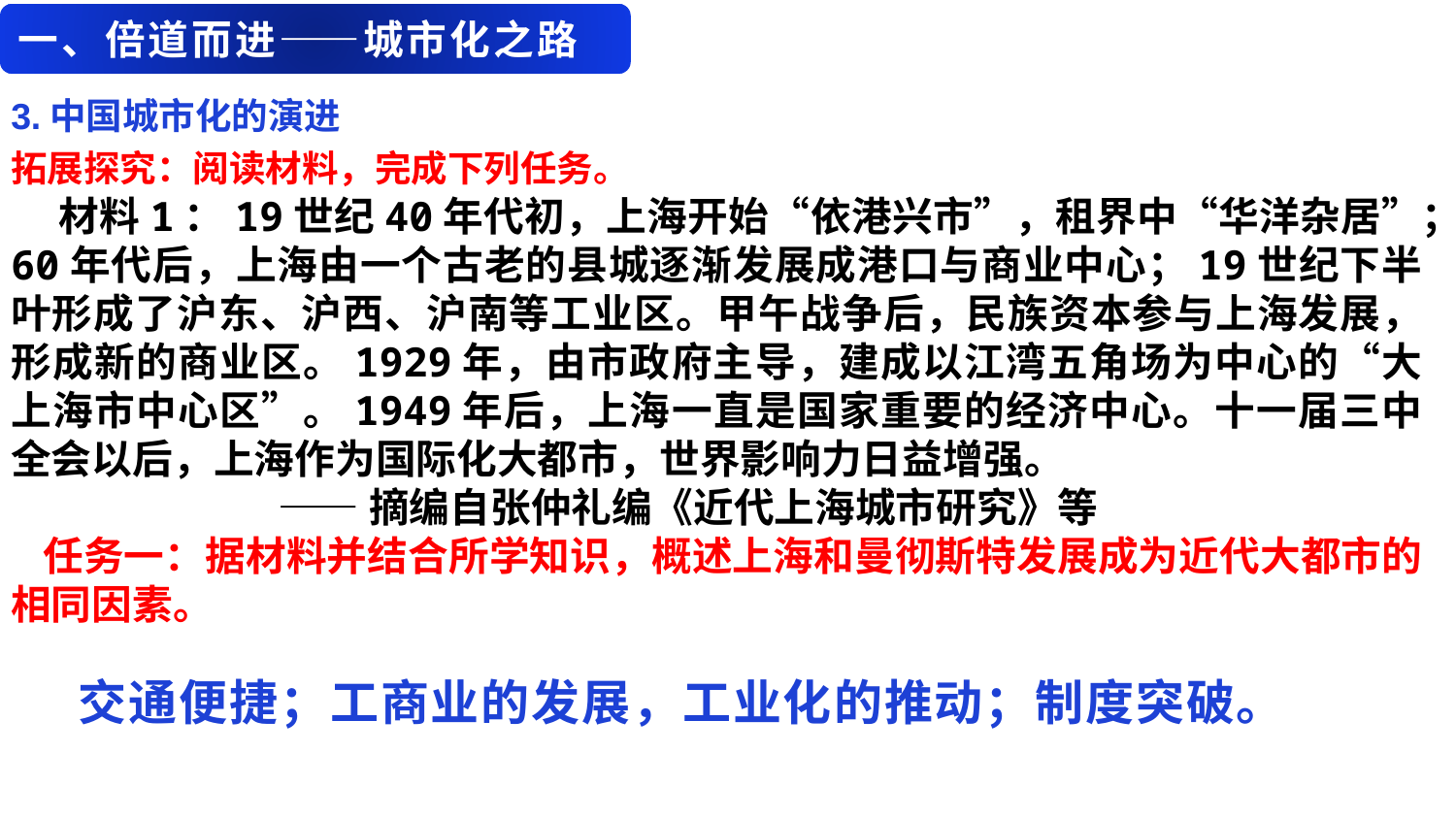

一、倍道而进——城市化之路
3.中国城市化的演进
拓展探究：阅读材料，完成下列任务。
    材料1：19世纪40年代初，上海开始“依港兴市”，租界中“华洋杂居”；60年代后，上海由一个古老的县城逐渐发展成港口与商业中心；19世纪下半叶形成了沪东、沪西、沪南等工业区。甲午战争后，民族资本参与上海发展，形成新的商业区。1929年，由市政府主导，建成以江湾五角场为中心的“大上海市中心区”。1949年后，上海一直是国家重要的经济中心。十一届三中全会以后，上海作为国际化大都市，世界影响力日益增强。
                             ——摘编自张仲礼编《近代上海城市研究》等
任务一：据材料并结合所学知识，概述上海和曼彻斯特发展成为近代大都市的相同因素。
交通便捷；工商业的发展，工业化的推动；制度突破。